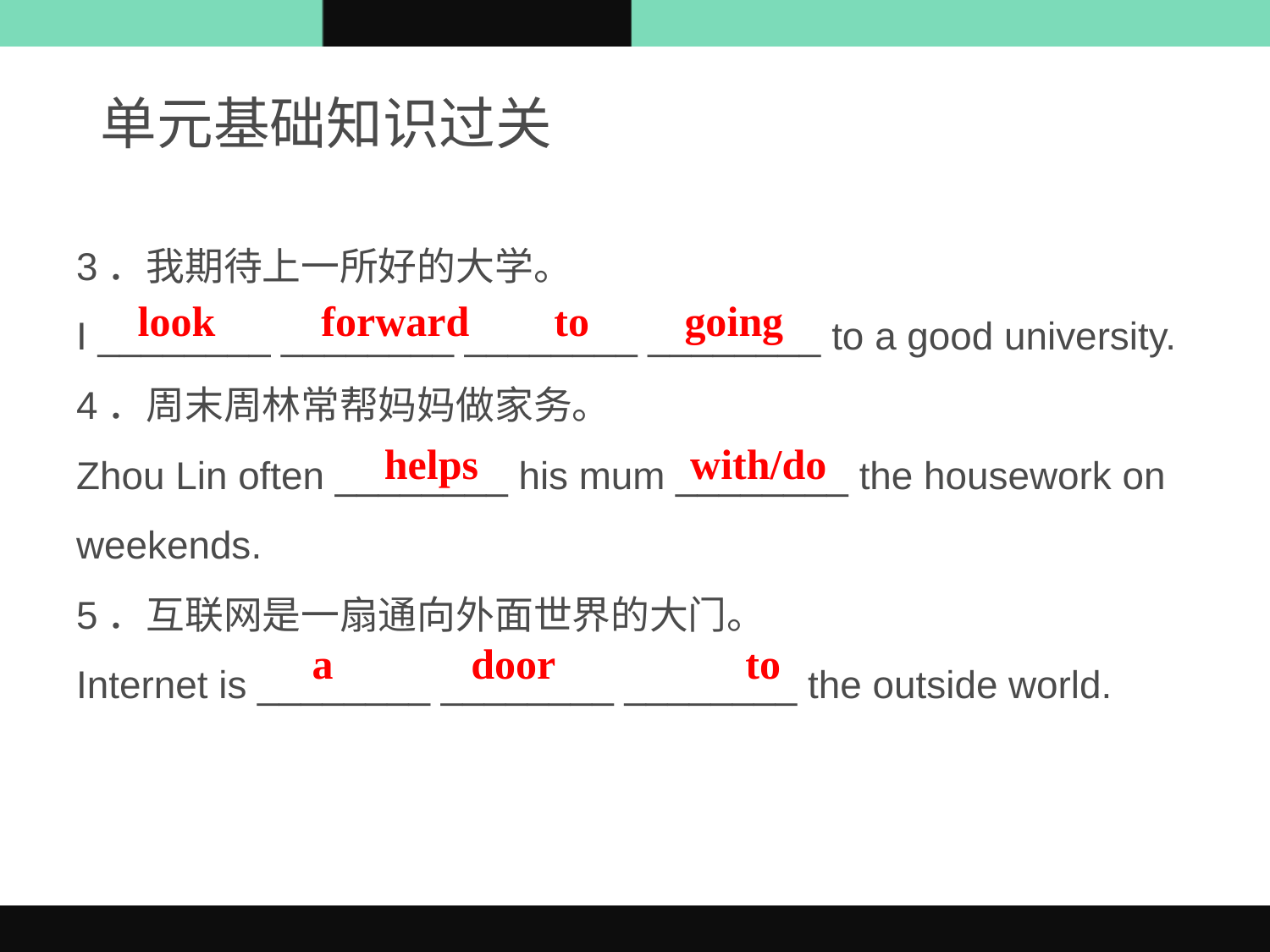

单元基础知识过关
3．我期待上一所好的大学。
I ________ ________ ________ ________ to a good university.
4．周末周林常帮妈妈做家务。
Zhou Lin often ________ his mum ________ the housework on weekends.
5．互联网是一扇通向外面世界的大门。
Internet is ________ ________ ________ the outside world.
look          forward        to         going
helps                    with/do
a             door                  to